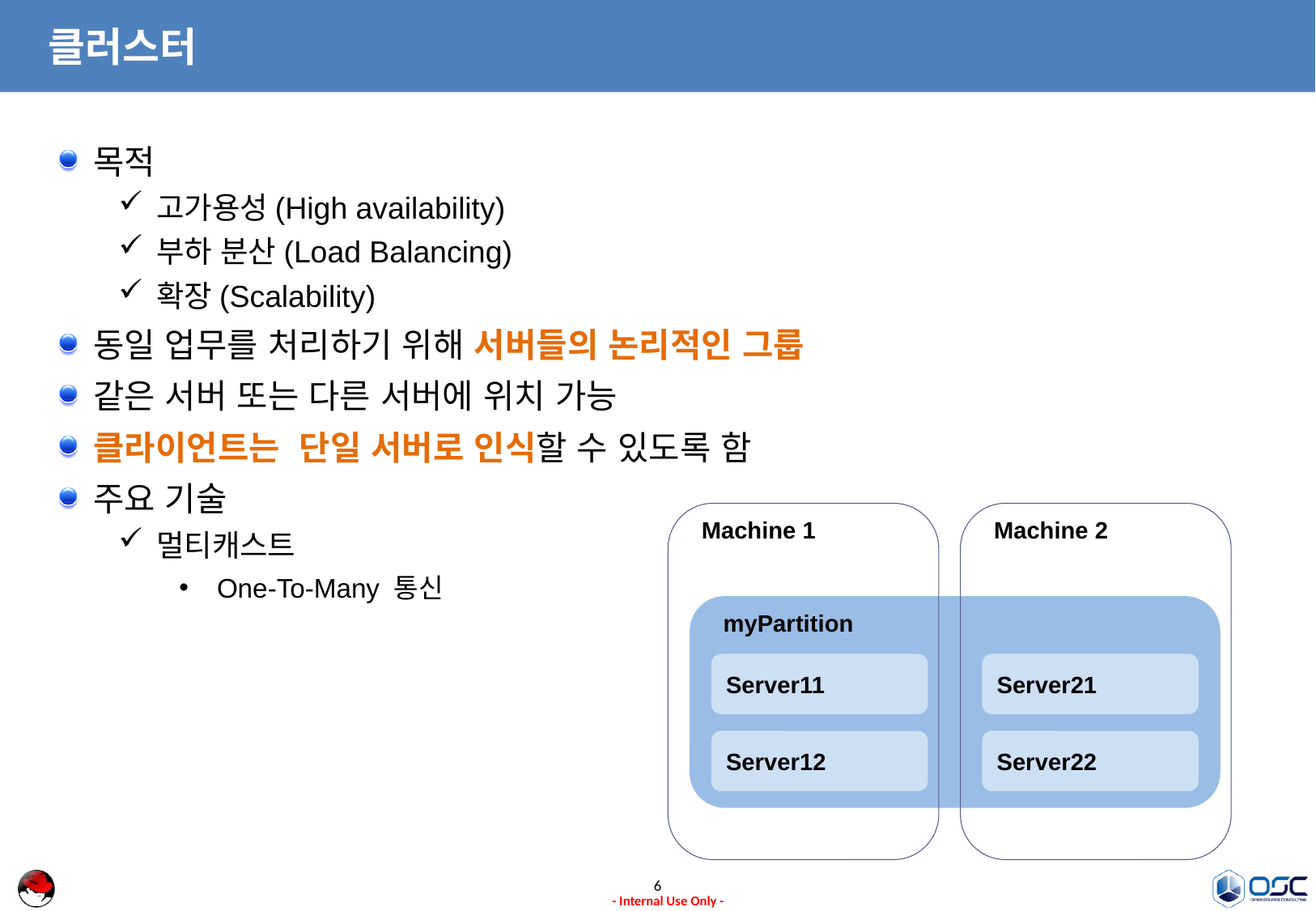

# 클러스터
목적
고가용성(High availability)
부하 분산(Load Balancing)
확장(Scalability)
동일 업무를 처리하기 위해 서버들의 논리적인 그룹
같은 서버 또는 다른 서버에 위치 가능
클라이언트는  단일 서버로 인식할 수 있도록 함
주요 기술
멀티캐스트
One-To-Many 통신

Machine 1
Machine 2

myPartition
Server11
Server21
Server12
Server22